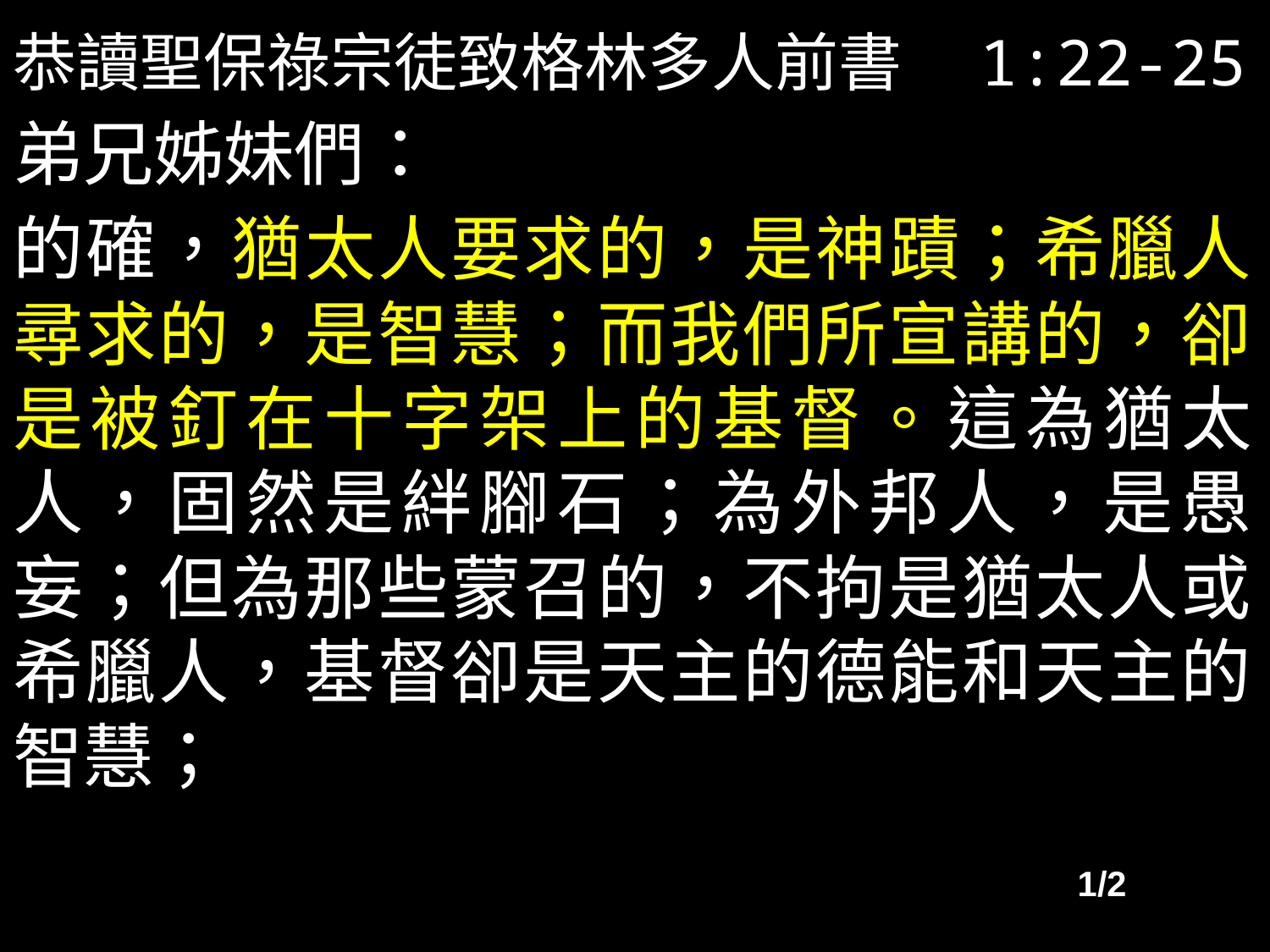

恭讀聖保祿宗徒致格林多人前書　1:22-25
弟兄姊妹們：
的確，猶太人要求的，是神蹟；希臘人尋求的，是智慧；而我們所宣講的，卻是被釘在十字架上的基督。這為猶太人，固然是絆腳石；為外邦人，是愚妄；但為那些蒙召的，不拘是猶太人或希臘人，基督卻是天主的德能和天主的智慧；
1/2